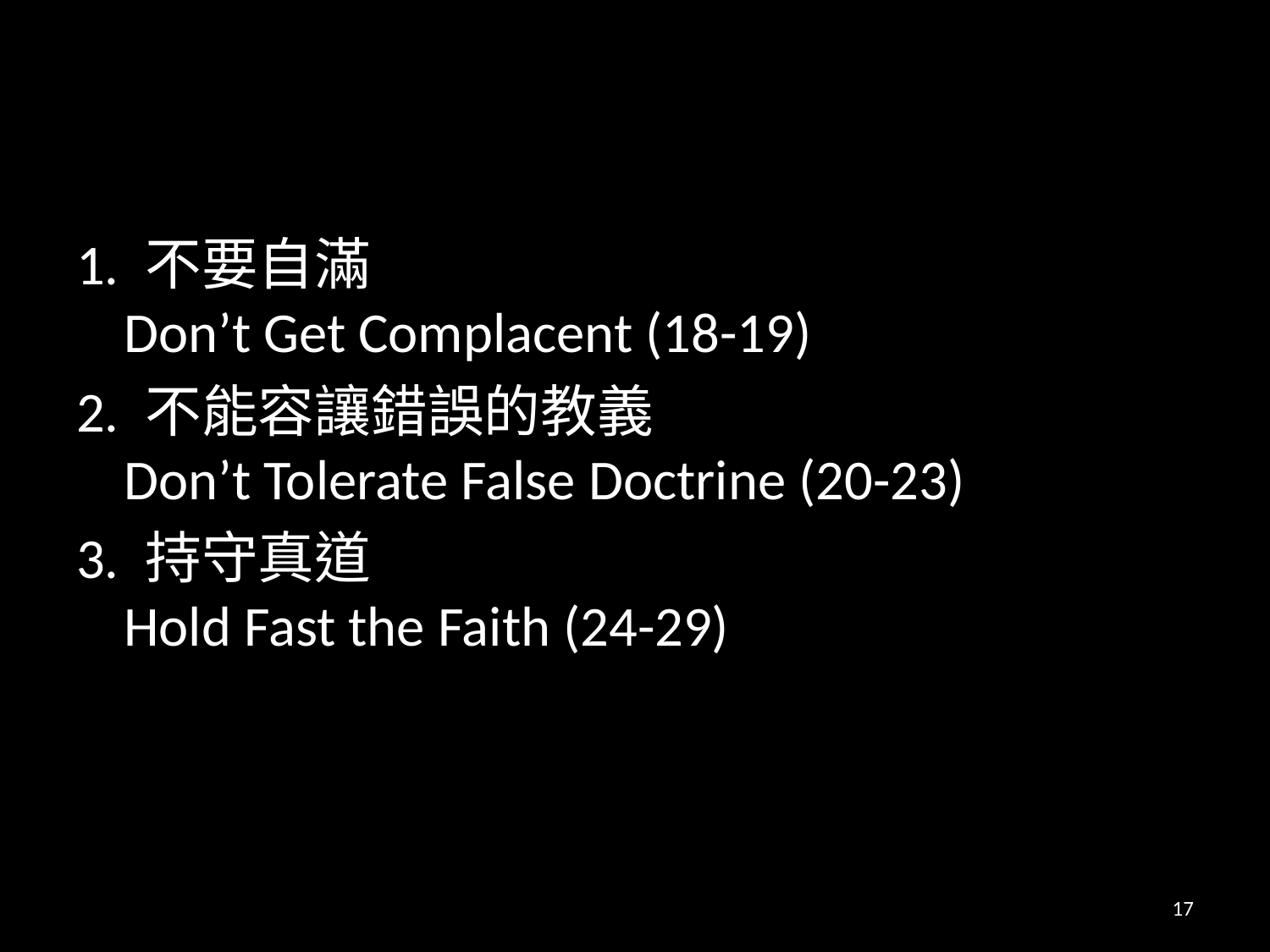

#
1. 不要自滿
Don’t Get Complacent (18-19)
2. 不能容讓錯誤的教義
Don’t Tolerate False Doctrine (20-23)
3. 持守真道
Hold Fast the Faith (24-29)
17